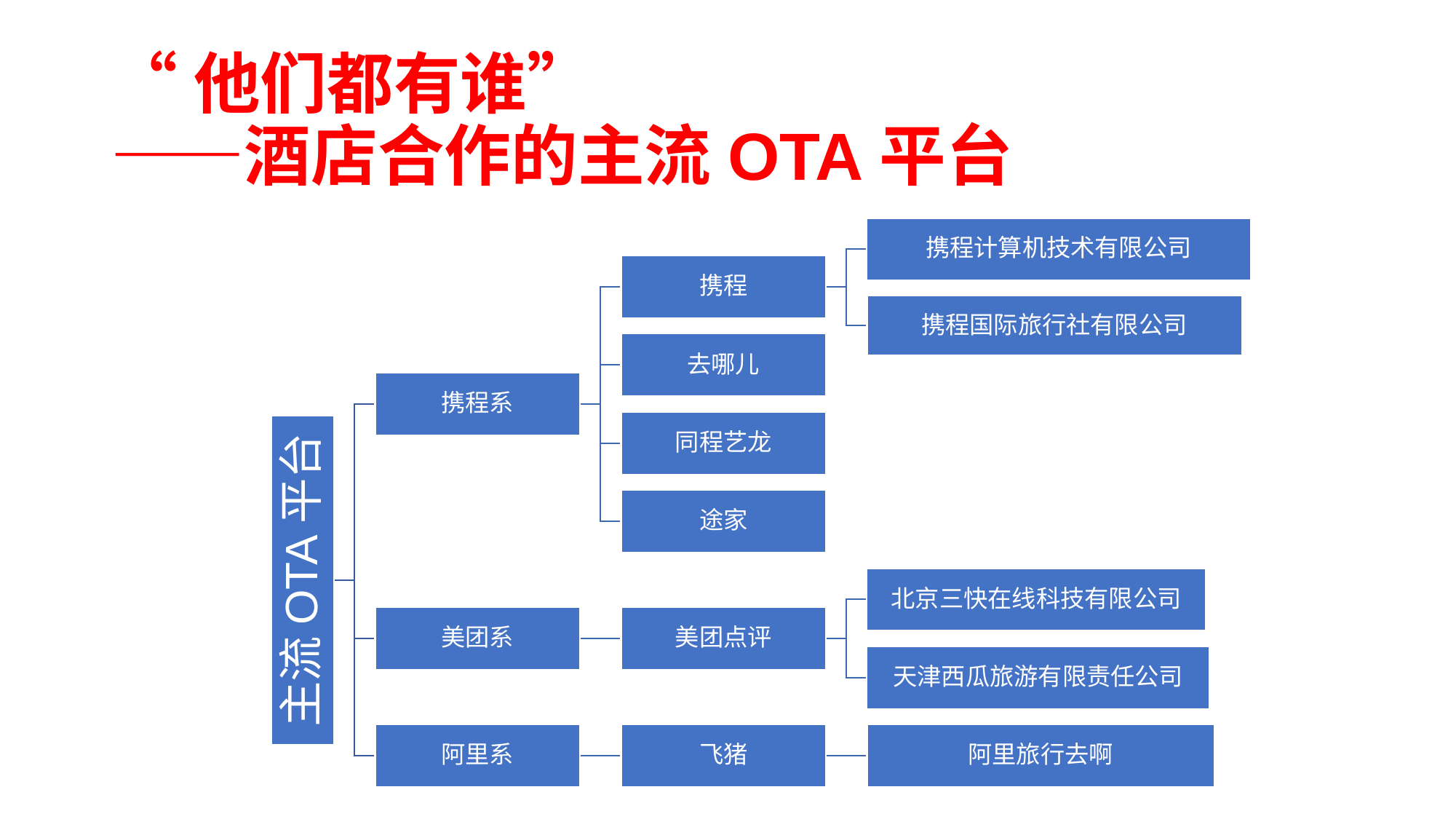

# “他们都有谁” ——酒店合作的主流OTA平台

主流OTA平台
携程系
携程
携程计算机技术有限公司
携程国际旅行社有限公司
去哪儿
同程艺龙
途家
美团系
美团点评
北京三快在线科技有限公司
天津西瓜旅游有限责任公司
阿里系
飞猪
阿里旅行去啊